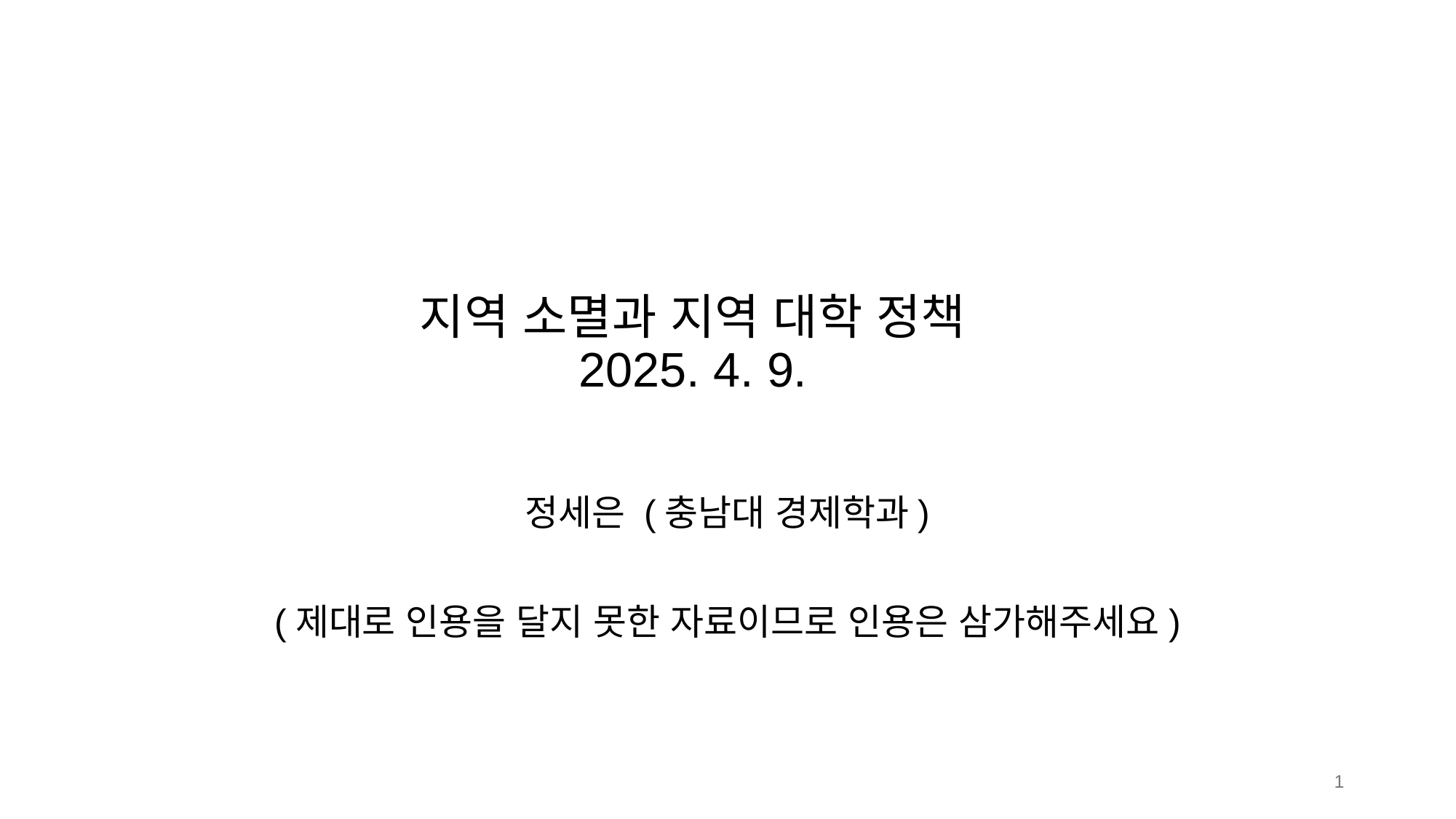

# 지역 소멸과 지역 대학 정책 2025. 4. 9.
정세은 (충남대 경제학과)

(제대로 인용을 달지 못한 자료이므로 인용은 삼가해주세요)
1